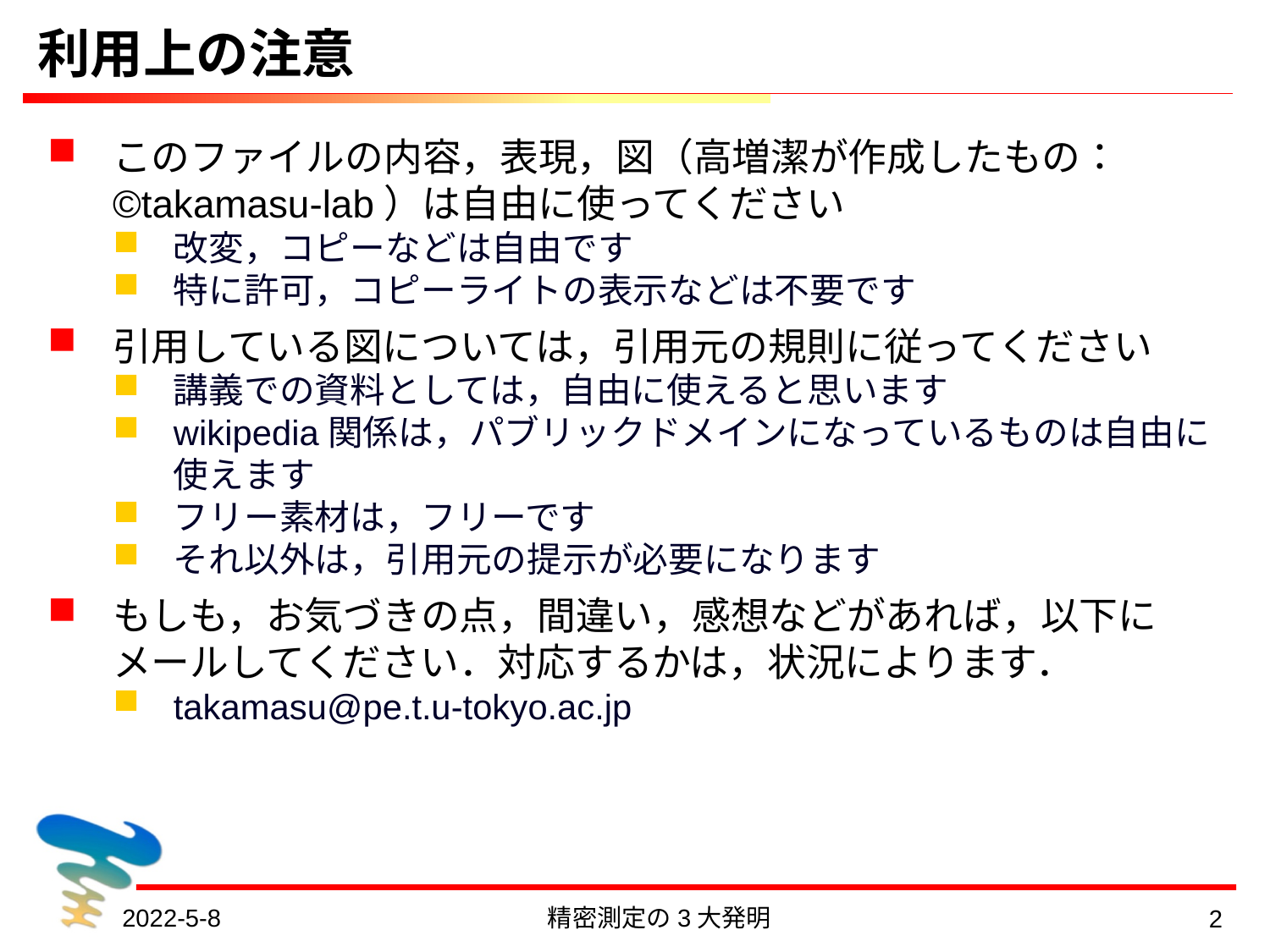

# 利用上の注意
このファイルの内容，表現，図（高増潔が作成したもの：©takamasu-lab）は自由に使ってください
改変，コピーなどは自由です
特に許可，コピーライトの表示などは不要です
引用している図については，引用元の規則に従ってください
講義での資料としては，自由に使えると思います
wikipedia関係は，パブリックドメインになっているものは自由に使えます
フリー素材は，フリーです
それ以外は，引用元の提示が必要になります
もしも，お気づきの点，間違い，感想などがあれば，以下にメールしてください．対応するかは，状況によります．
takamasu@pe.t.u-tokyo.ac.jp
2022-5-8
精密測定の3大発明
2